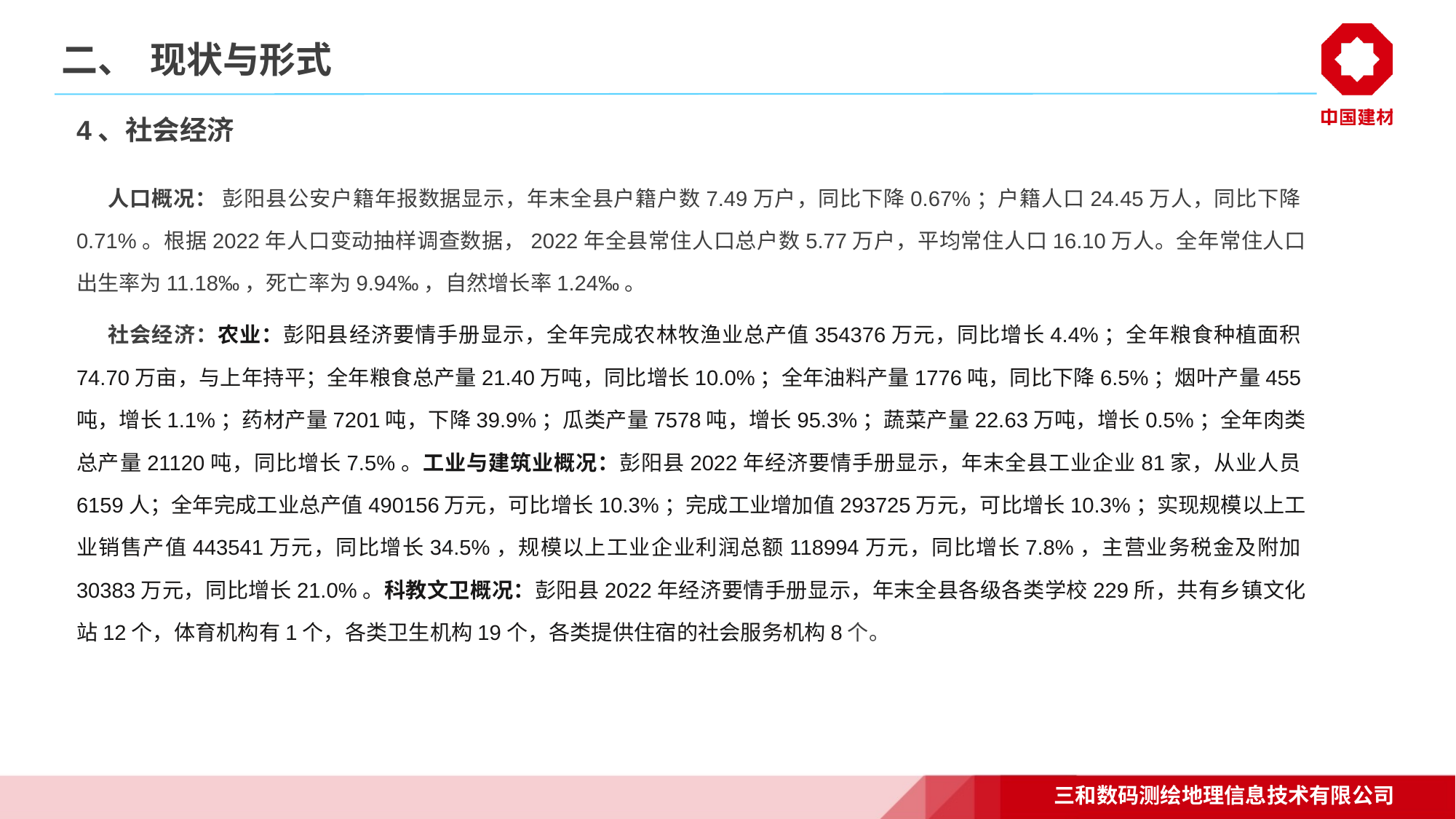

# 二、  现状与形式
4、社会经济
人口概况： 彭阳县公安户籍年报数据显示，年末全县户籍户数7.49万户，同比下降0.67%；户籍人口24.45万人，同比下降0.71%。根据2022年人口变动抽样调查数据，2022年全县常住人口总户数5.77万户，平均常住人口16.10万人。全年常住人口出生率为11.18‰，死亡率为9.94‰，自然增长率1.24‰。
社会经济：农业：彭阳县经济要情手册显示，全年完成农林牧渔业总产值354376万元，同比增长4.4%；全年粮食种植面积74.70万亩，与上年持平；全年粮食总产量21.40万吨，同比增长10.0%；全年油料产量1776吨，同比下降6.5%；烟叶产量455吨，增长1.1%；药材产量7201吨，下降39.9%；瓜类产量7578吨，增长95.3%；蔬菜产量22.63万吨，增长0.5%；全年肉类总产量21120吨，同比增长7.5%。工业与建筑业概况：彭阳县2022年经济要情手册显示，年末全县工业企业81家，从业人员6159人；全年完成工业总产值490156万元，可比增长10.3%；完成工业增加值293725万元，可比增长10.3%；实现规模以上工业销售产值443541万元，同比增长34.5%，规模以上工业企业利润总额118994万元，同比增长7.8%，主营业务税金及附加30383万元，同比增长21.0%。科教文卫概况：彭阳县2022年经济要情手册显示，年末全县各级各类学校229所，共有乡镇文化站12个，体育机构有1个，各类卫生机构19个，各类提供住宿的社会服务机构8个。